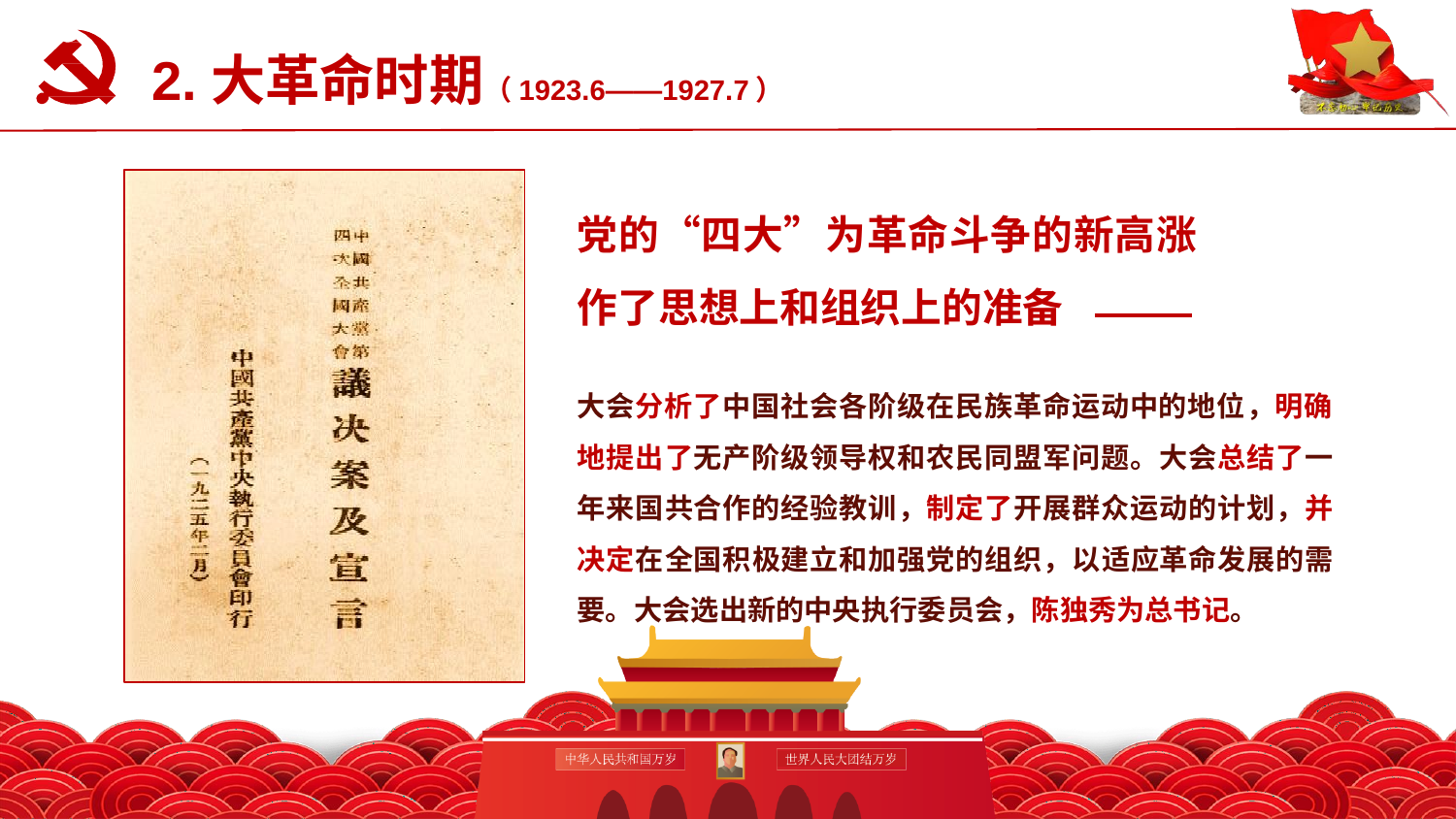

# 2.大革命时期（1923.6——1927.7）
认真学习党史新中国史

党的“四大”为革命斗争的新高涨
作了思想上和组织上的准备
大会分析了中国社会各阶级在民族革命运动中的地位，明确 地提出了无产阶级领导权和农民同盟军问题。大会总结了一 年来国共合作的经验教训，制定了开展群众运动的计划，并 决定在全国积极建立和加强党的组织，以适应革命发展的需 要。大会选出新的中央执行委员会，陈独秀为总书记。